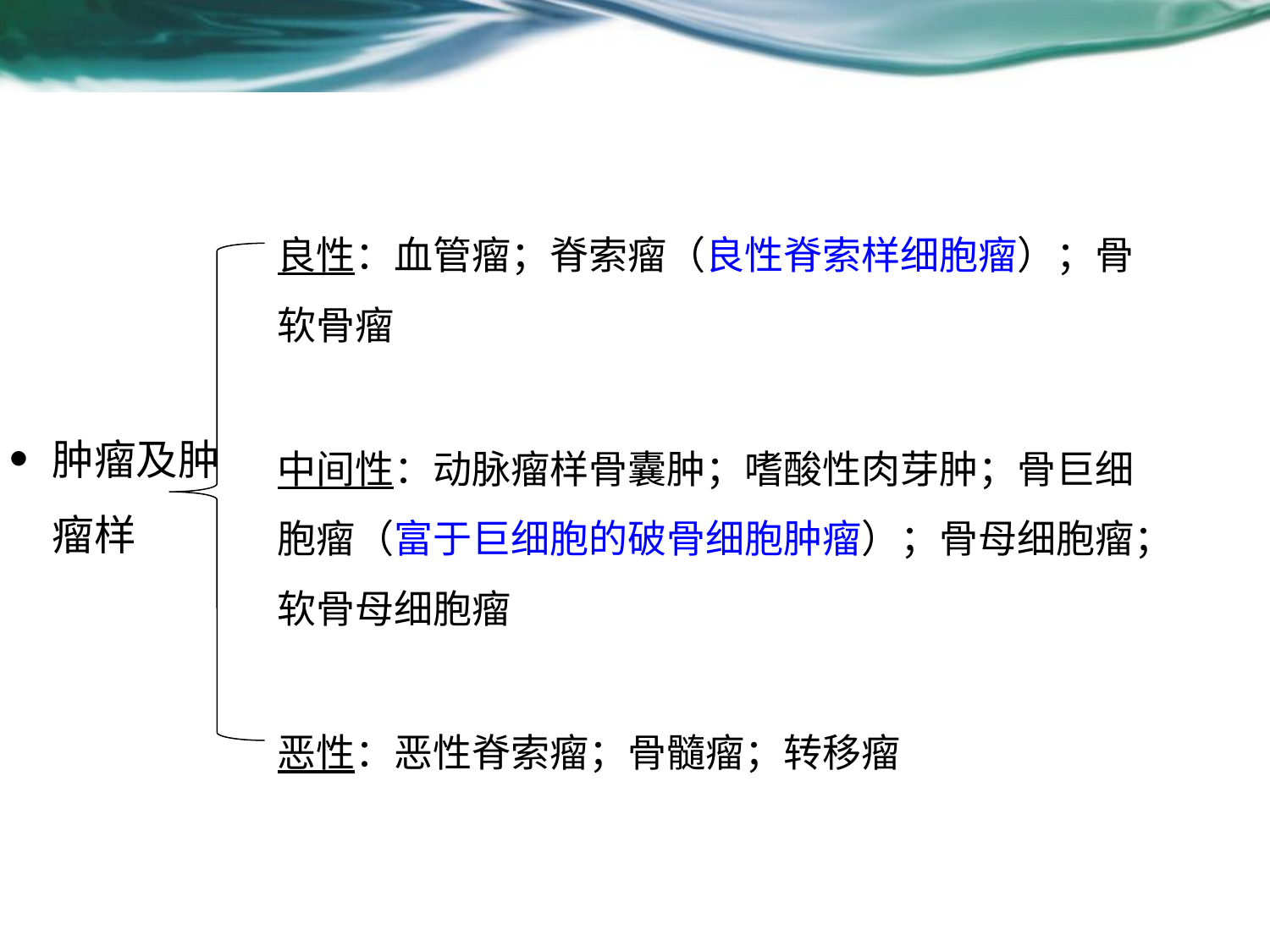

良性：血管瘤；脊索瘤（良性脊索样细胞瘤）；骨软骨瘤

中间性：动脉瘤样骨囊肿；嗜酸性肉芽肿；骨巨细胞瘤（富于巨细胞的破骨细胞肿瘤）；骨母细胞瘤；软骨母细胞瘤

恶性：恶性脊索瘤；骨髓瘤；转移瘤

肿瘤及肿瘤样